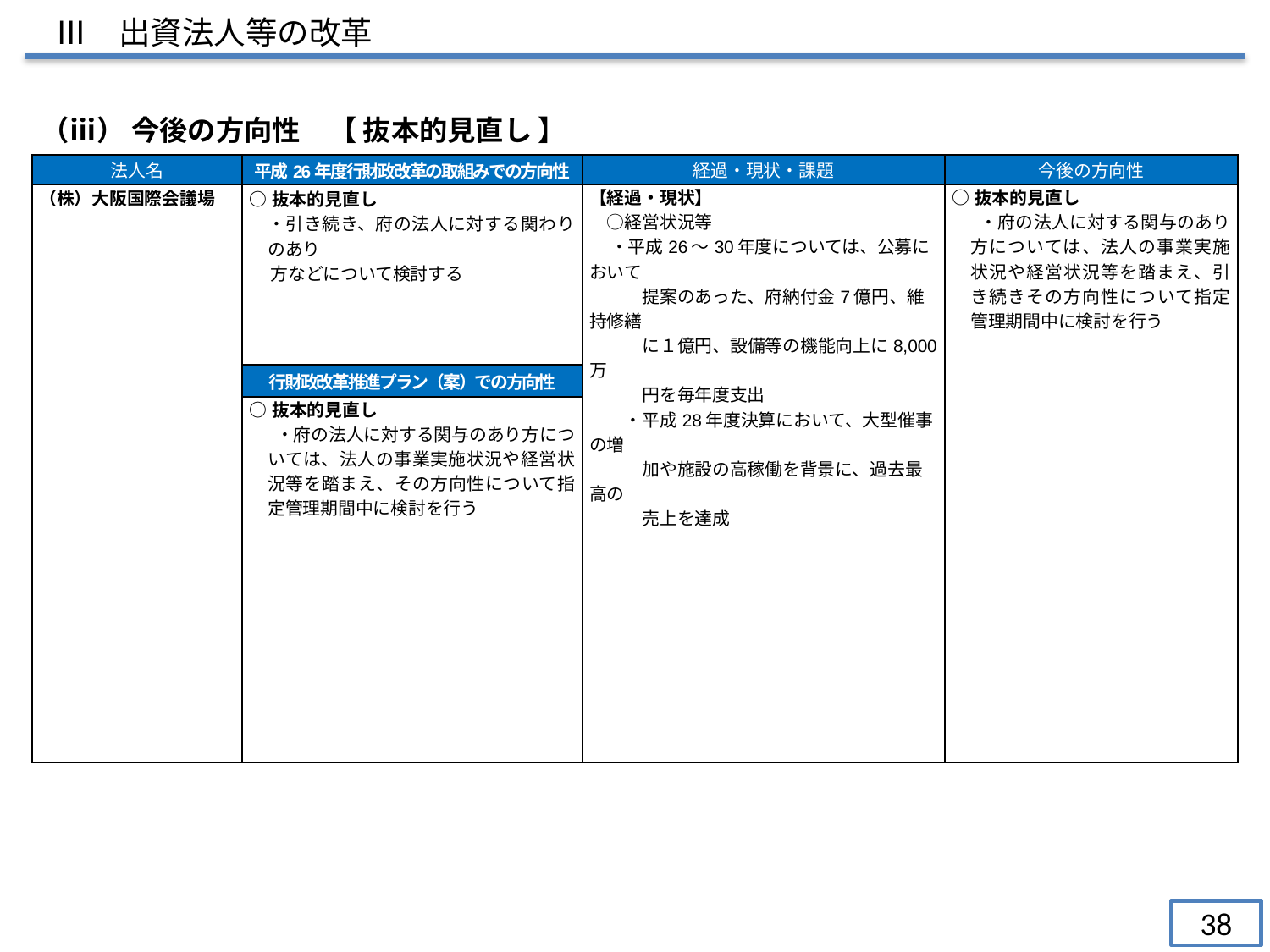

Ⅲ　出資法人等の改革
 （ⅲ） 今後の方向性　【 抜本的見直し 】
| 法人名 | 平成26年度行財政改革の取組みでの方向性 | 経過・現状・課題 | 今後の方向性 |
| --- | --- | --- | --- |
| （株）大阪国際会議場 | ○抜本的見直し 　・引き続き、府の法人に対する関わりのあり 方などについて検討する | 【経過・現状】 　○経営状況等 ・平成26～30年度については、公募において 　　　提案のあった、府納付金7億円、維持修繕 　　　に１億円、設備等の機能向上に8,000万 　　　円を毎年度支出 　　・平成28年度決算において、大型催事の増 　　　加や施設の高稼働を背景に、過去最高の 　　　売上を達成 | ○抜本的見直し 　・府の法人に対する関与のあり方については、法人の事業実施状況や経営状況等を踏まえ、引き続きその方向性について指定管理期間中に検討を行う |
|  | 行財政改革推進プラン（案）での方向性 |  |  |
|  | ○抜本的見直し 　・府の法人に対する関与のあり方については、法人の事業実施状況や経営状況等を踏まえ、その方向性について指定管理期間中に検討を行う |  |  |
|  |
| --- |
38